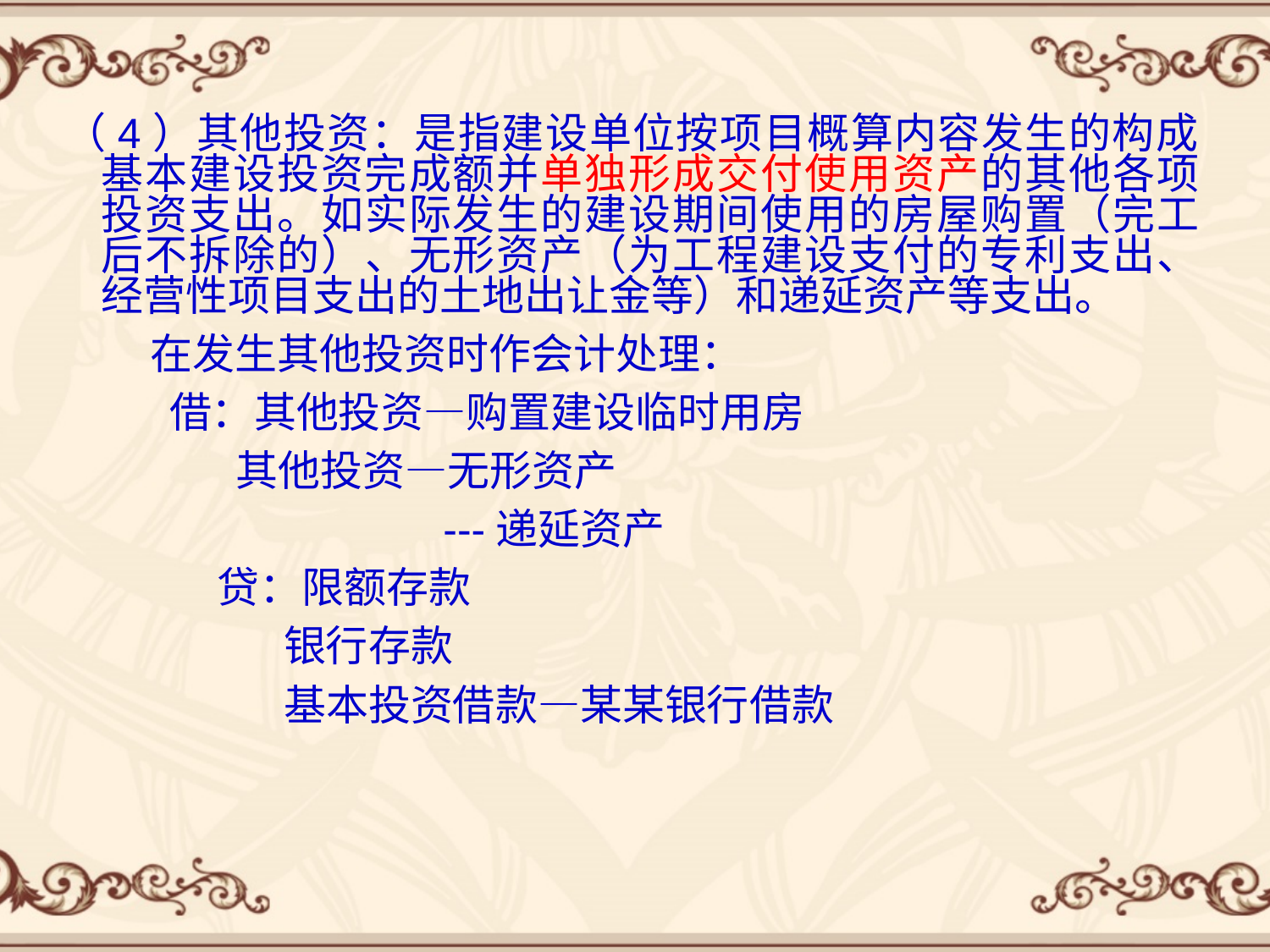

（4）其他投资：是指建设单位按项目概算内容发生的构成基本建设投资完成额并单独形成交付使用资产的其他各项投资支出。如实际发生的建设期间使用的房屋购置（完工后不拆除的）、无形资产（为工程建设支付的专利支出、经营性项目支出的土地出让金等）和递延资产等支出。
        在发生其他投资时作会计处理：
          借：其他投资—购置建设临时用房
                 其他投资—无形资产
                                ---递延资产
               贷：限额存款
                      银行存款
                      基本投资借款—某某银行借款